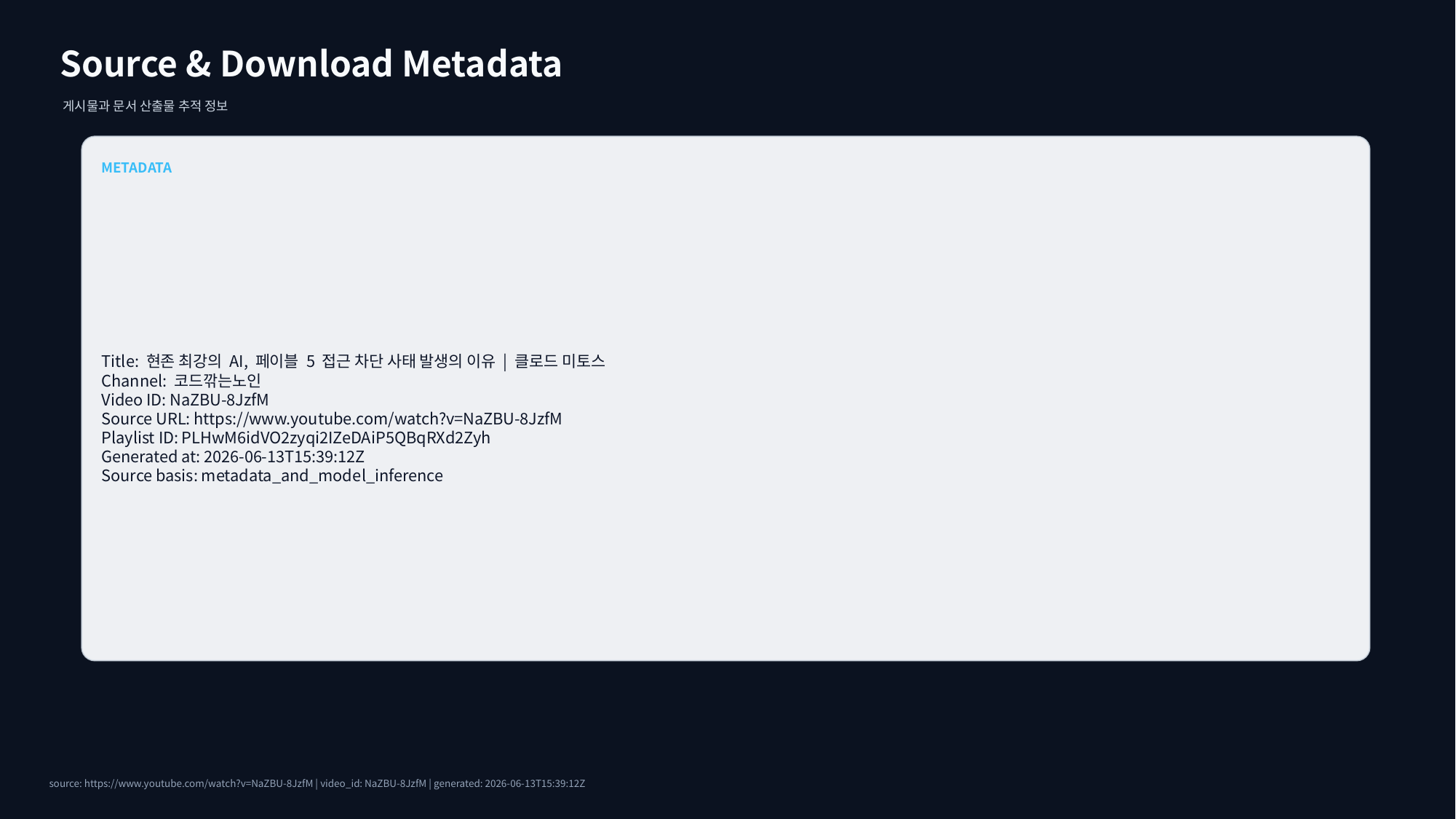

Source & Download Metadata
게시물과 문서 산출물 추적 정보

METADATA
Title: 현존 최강의 AI, 페이블 5 접근 차단 사태 발생의 이유 | 클로드 미토스
Channel: 코드깎는노인
Video ID: NaZBU-8JzfM
Source URL: https://www.youtube.com/watch?v=NaZBU-8JzfM
Playlist ID: PLHwM6idVO2zyqi2IZeDAiP5QBqRXd2Zyh
Generated at: 2026-06-13T15:39:12Z
Source basis: metadata_and_model_inference
source: https://www.youtube.com/watch?v=NaZBU-8JzfM | video_id: NaZBU-8JzfM | generated: 2026-06-13T15:39:12Z